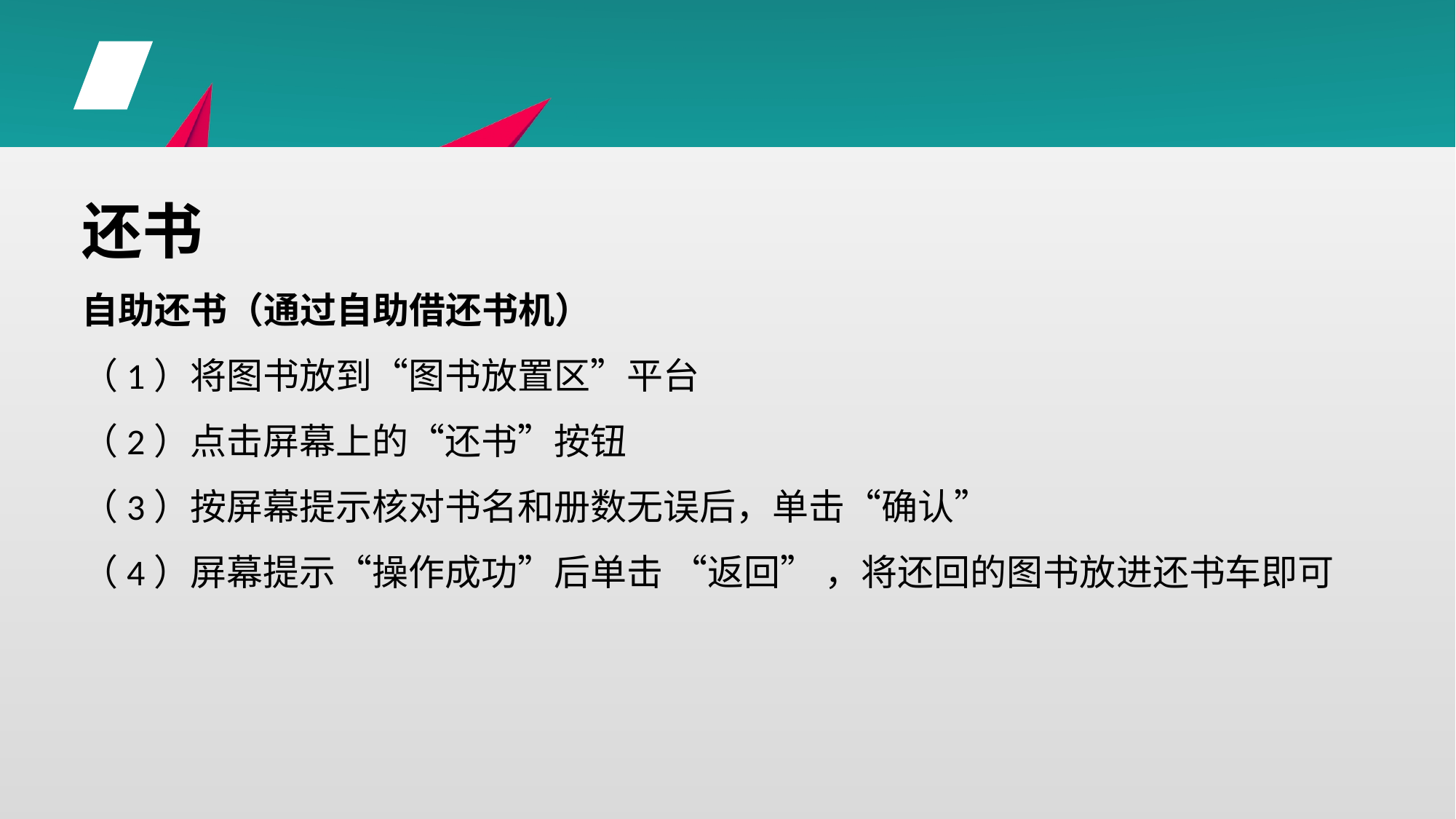

还书
自助还书（通过自助借还书机）
（1）将图书放到“图书放置区”平台
（2）点击屏幕上的“还书”按钮
（3）按屏幕提示核对书名和册数无误后，单击“确认”
（4）屏幕提示“操作成功”后单击 “返回” ，将还回的图书放进还书车即可